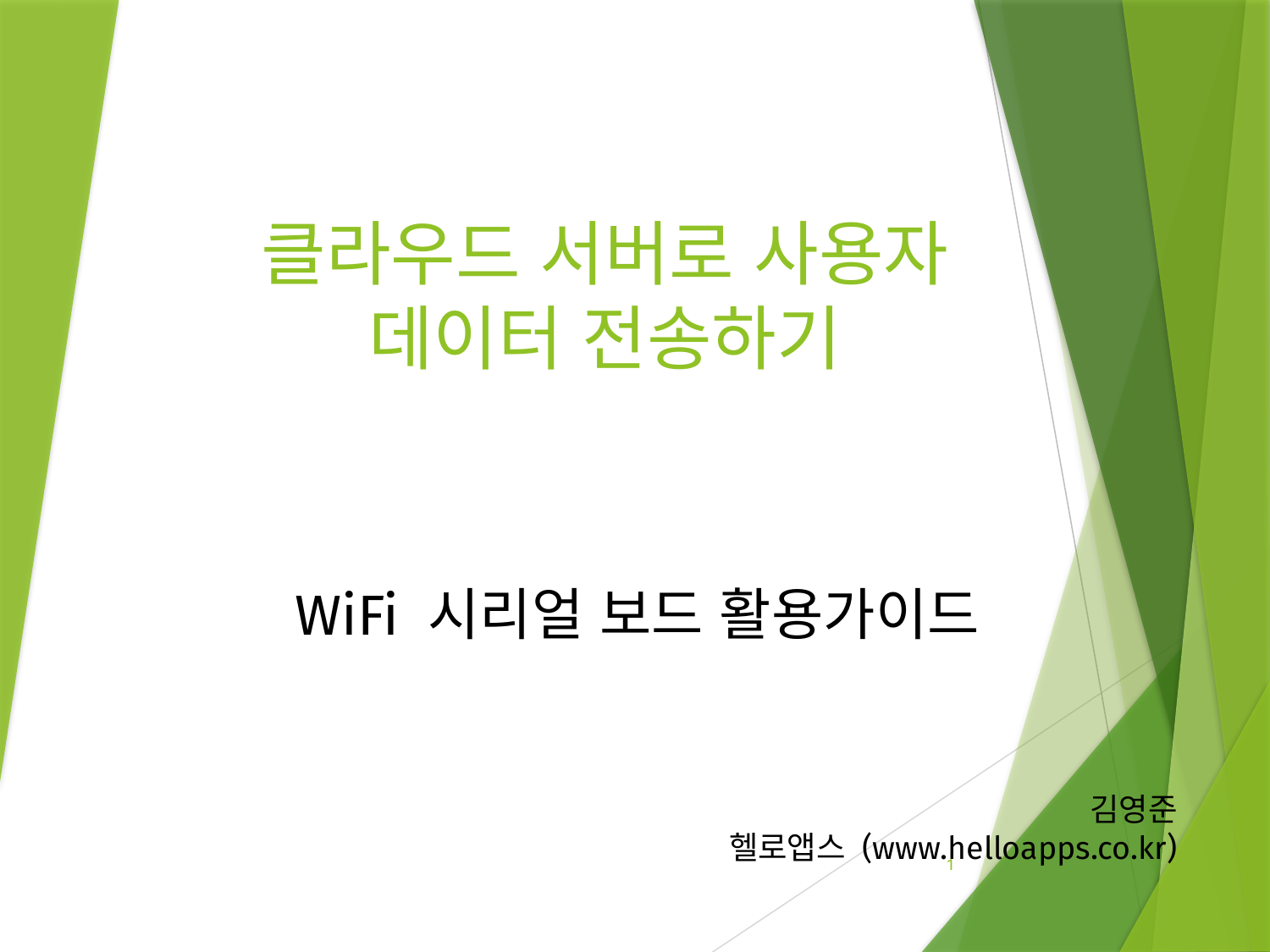

# 클라우드 서버로 사용자 데이터 전송하기
WiFi 시리얼 보드 활용가이드
김영준
헬로앱스 (www.helloapps.co.kr)
1